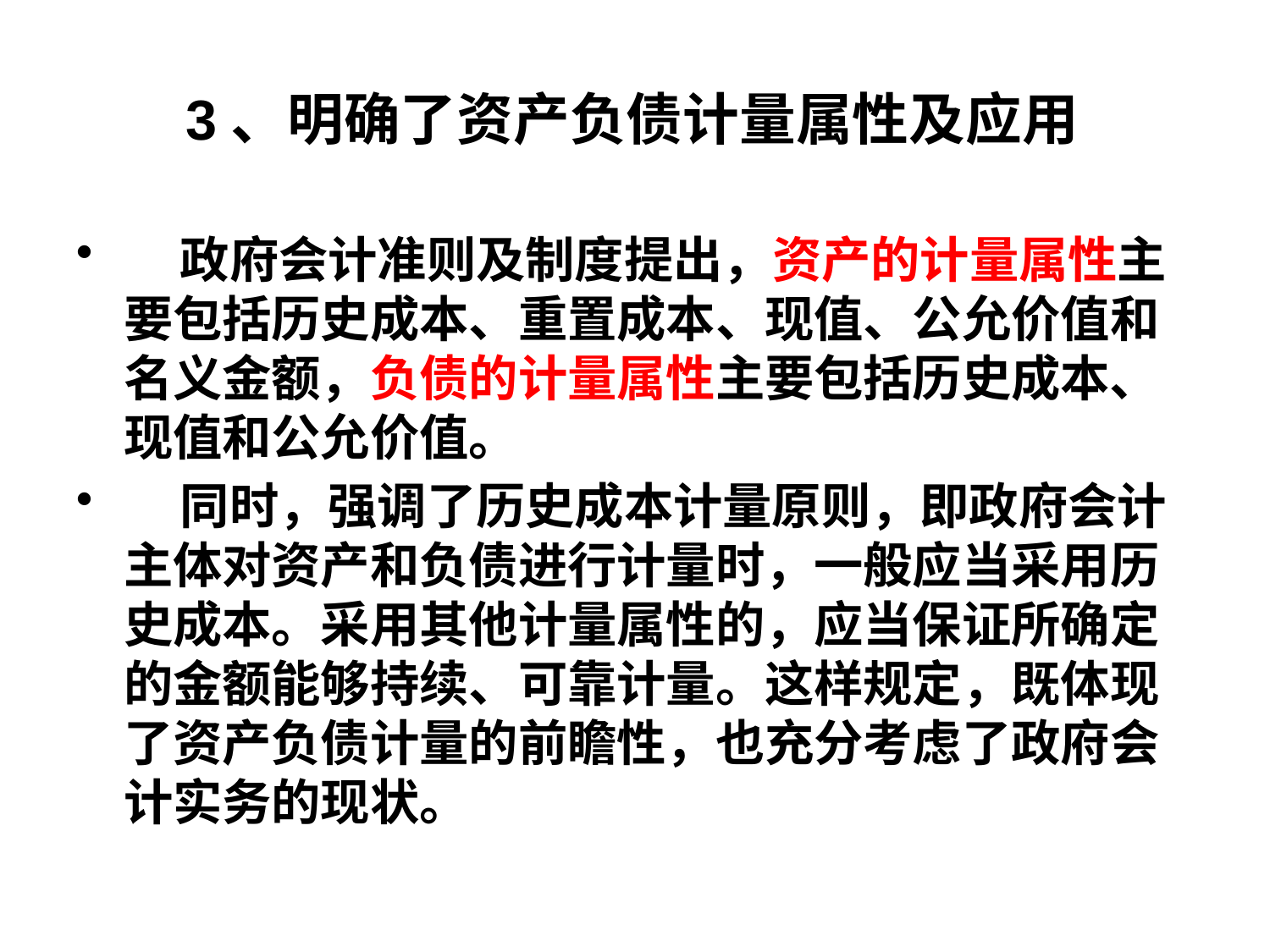

# 3、明确了资产负债计量属性及应用
    政府会计准则及制度提出，资产的计量属性主要包括历史成本、重置成本、现值、公允价值和名义金额，负债的计量属性主要包括历史成本、现值和公允价值。
    同时，强调了历史成本计量原则，即政府会计主体对资产和负债进行计量时，一般应当采用历史成本。采用其他计量属性的，应当保证所确定的金额能够持续、可靠计量。这样规定，既体现了资产负债计量的前瞻性，也充分考虑了政府会计实务的现状。